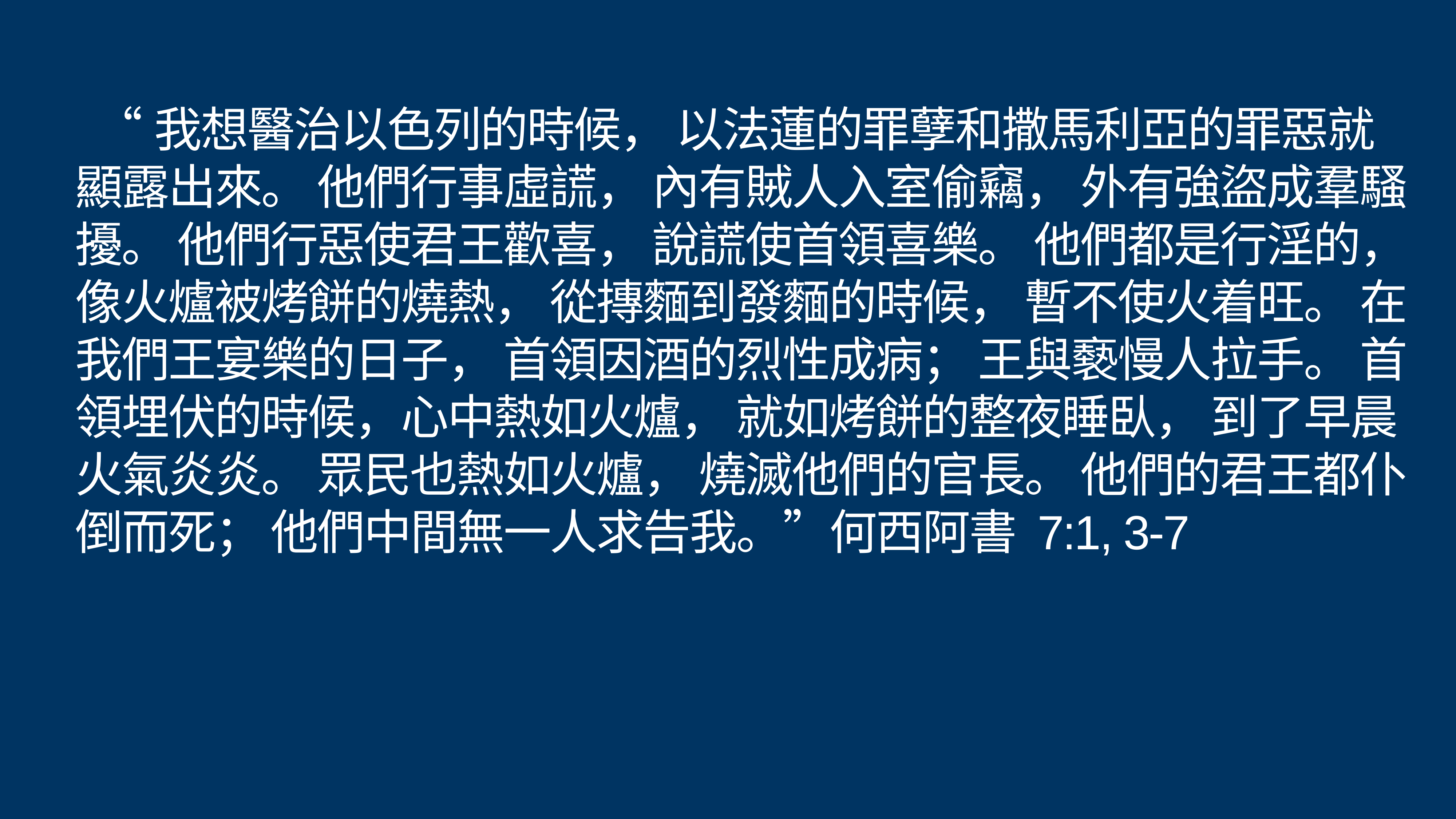

# “我想醫治以色列的時候， 以法蓮的罪孽和撒馬利亞的罪惡就顯露出來。 他們行事虛謊， 內有賊人入室偷竊， 外有強盜成羣騷擾。 他們行惡使君王歡喜， 說謊使首領喜樂。 他們都是行淫的， 像火爐被烤餅的燒熱， 從摶麵到發麵的時候， 暫不使火着旺。 在我們王宴樂的日子， 首領因酒的烈性成病； 王與褻慢人拉手。 首領埋伏的時候，心中熱如火爐， 就如烤餅的整夜睡臥， 到了早晨火氣炎炎。 眾民也熱如火爐， 燒滅他們的官長。 他們的君王都仆倒而死； 他們中間無一人求告我。”何西阿書 7:1, 3-7